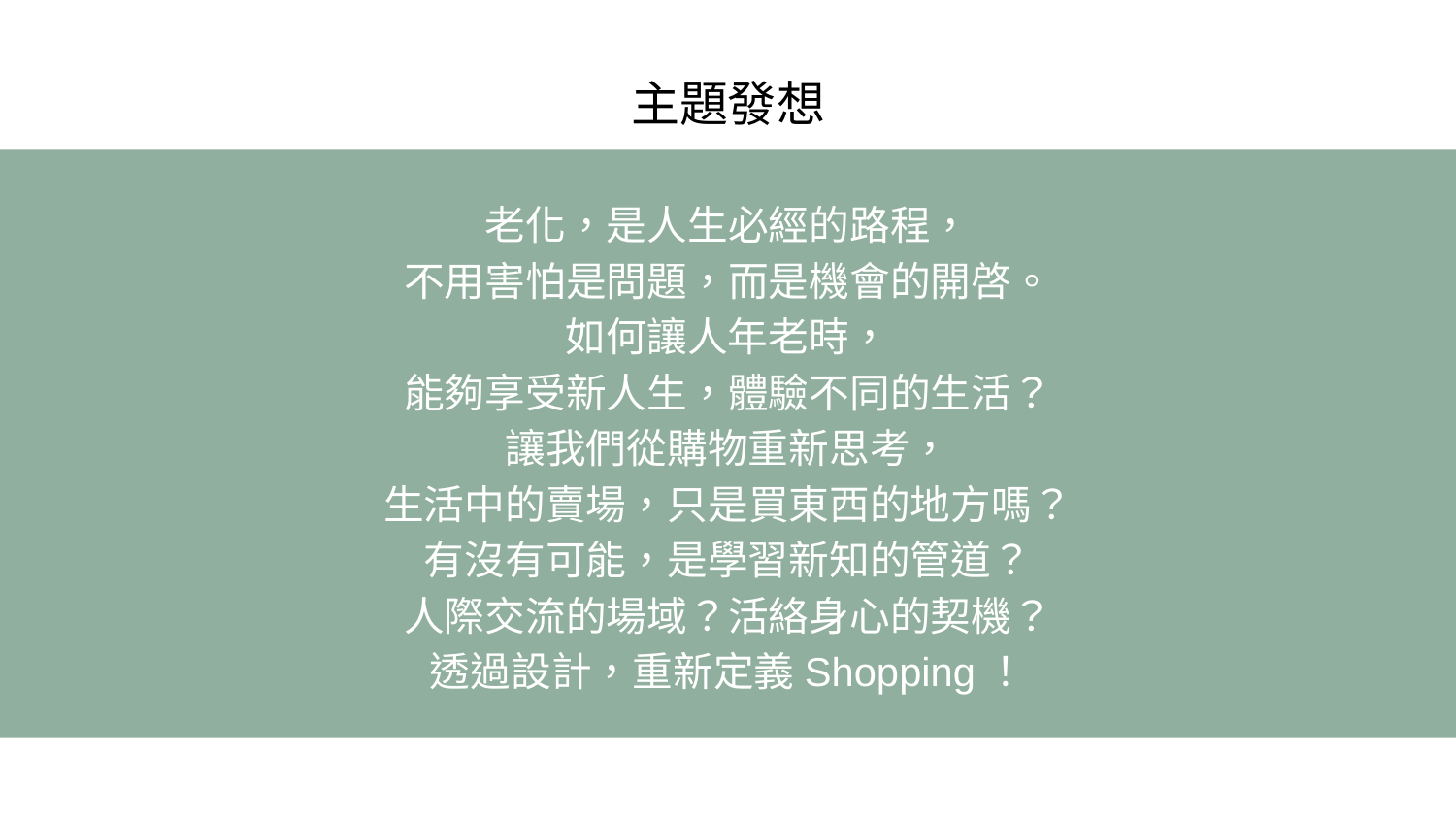

# 主題發想
老化，是人生必經的路程，
不用害怕是問題，而是機會的開啓。
如何讓人年老時，
能夠享受新人生，體驗不同的生活？
讓我們從購物重新思考，
生活中的賣場，只是買東西的地方嗎？
有沒有可能，是學習新知的管道？
人際交流的場域？活絡身心的契機？
透過設計，重新定義Shopping！